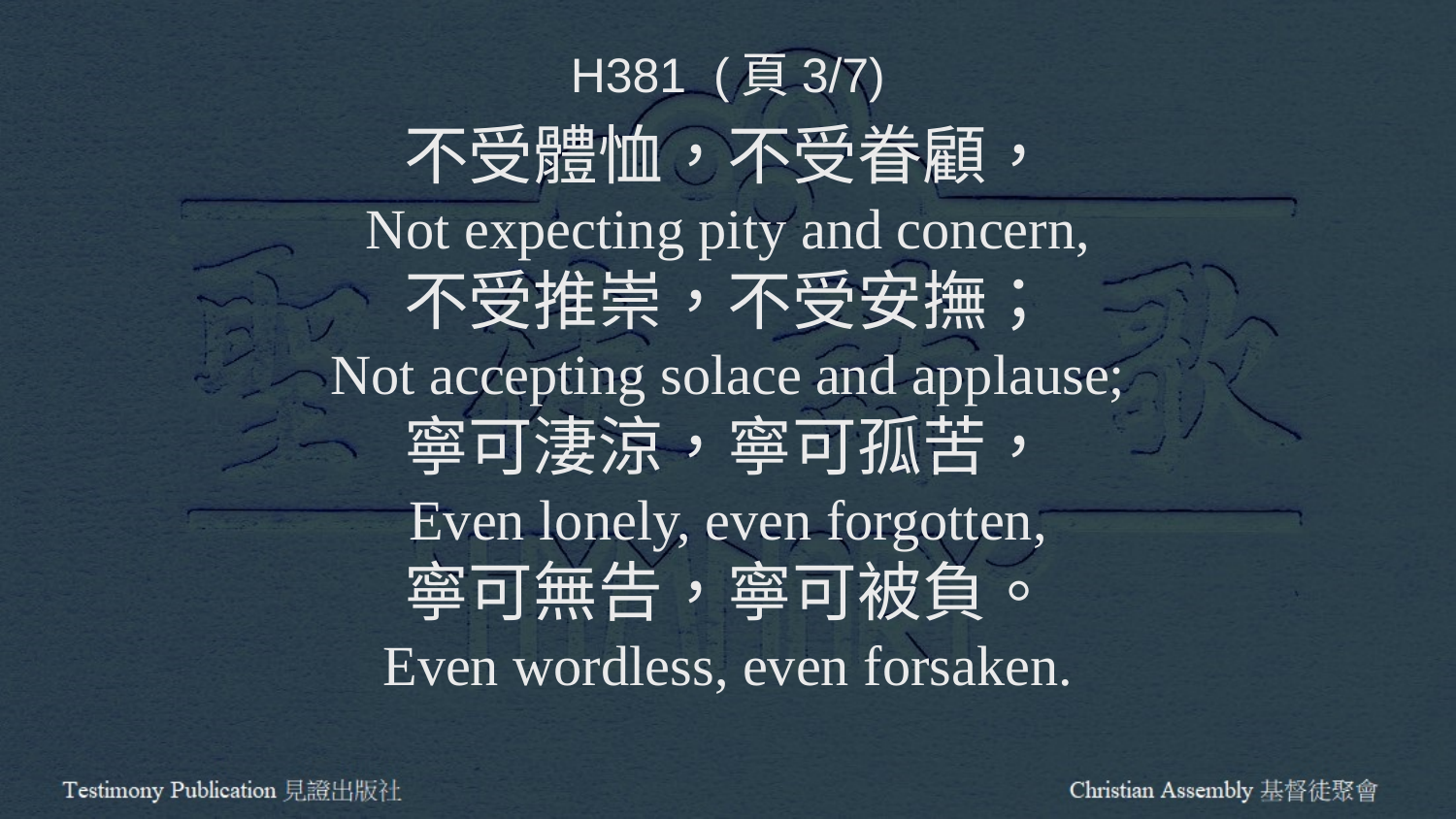

H381  (頁3/7)
不受體恤，不受眷顧，
Not expecting pity and concern,
不受推崇，不受安撫；
Not accepting solace and applause;
寧可淒涼，寧可孤苦，
Even lonely, even forgotten,
寧可無告，寧可被負。
Even wordless, even forsaken.